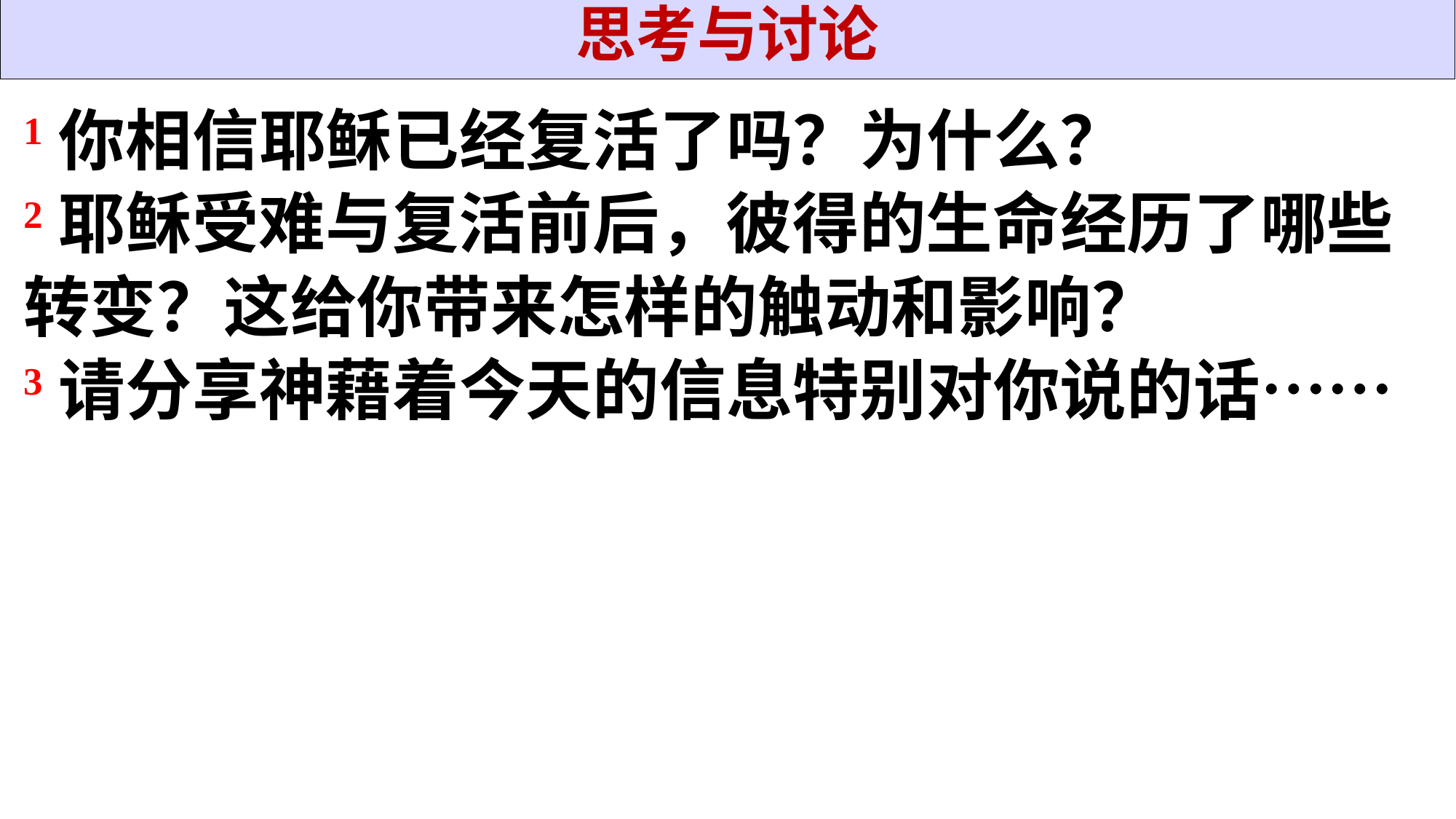

思考与讨论
1你相信耶稣已经复活了吗？为什么？
2耶稣受难与复活前后，彼得的生命经历了哪些转变？这给你带来怎样的触动和影响？
3请分享神藉着今天的信息特别对你说的话……